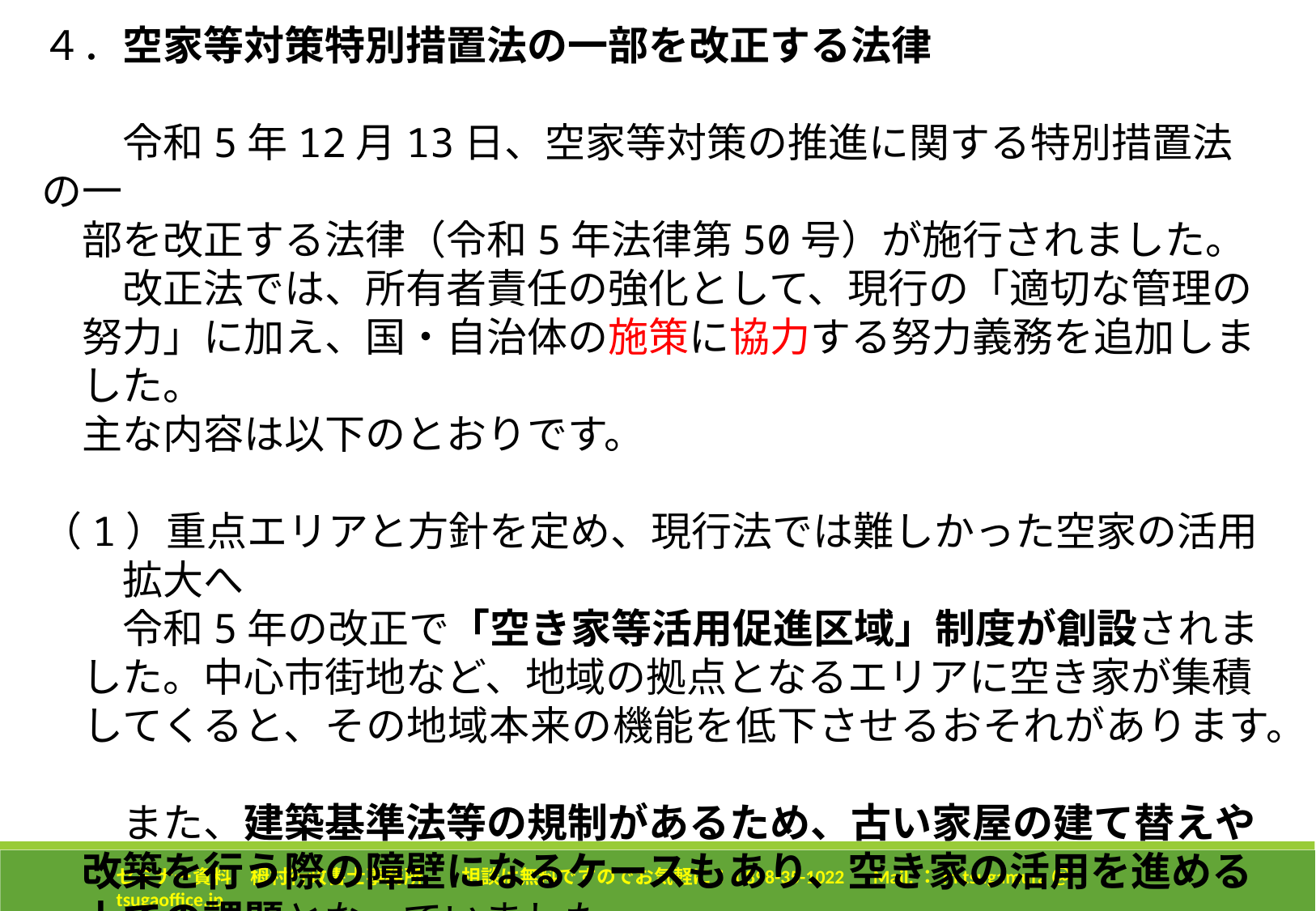

４．空家等対策特別措置法の一部を改正する法律

　　令和5年12月13日、空家等対策の推進に関する特別措置法の一
　部を改正する法律（令和5年法律第50号）が施行されました。
　　改正法では、所有者責任の強化として、現行の「適切な管理の
　努力」に加え、国・自治体の施策に協力する努力義務を追加しま
　した。
　主な内容は以下のとおりです。

（1）重点エリアと方針を定め、現行法では難しかった空家の活用
　　拡大へ
　　令和5年の改正で「空き家等活用促進区域」制度が創設されま
　した。中心市街地など、地域の拠点となるエリアに空き家が集積
　してくると、その地域本来の機能を低下させるおそれがあります。
　　また、建築基準法等の規制があるため、古い家屋の建て替えや
　改築を行う際の障壁になるケースもあり、空き家の活用を進める
　上での課題となっていました。
セミナー資料　栂村行政書士事務所　　相談は無料ですのでお気軽に：0898-35-1022　Mail:：m.tsugamura＠tsugaoffice.jp